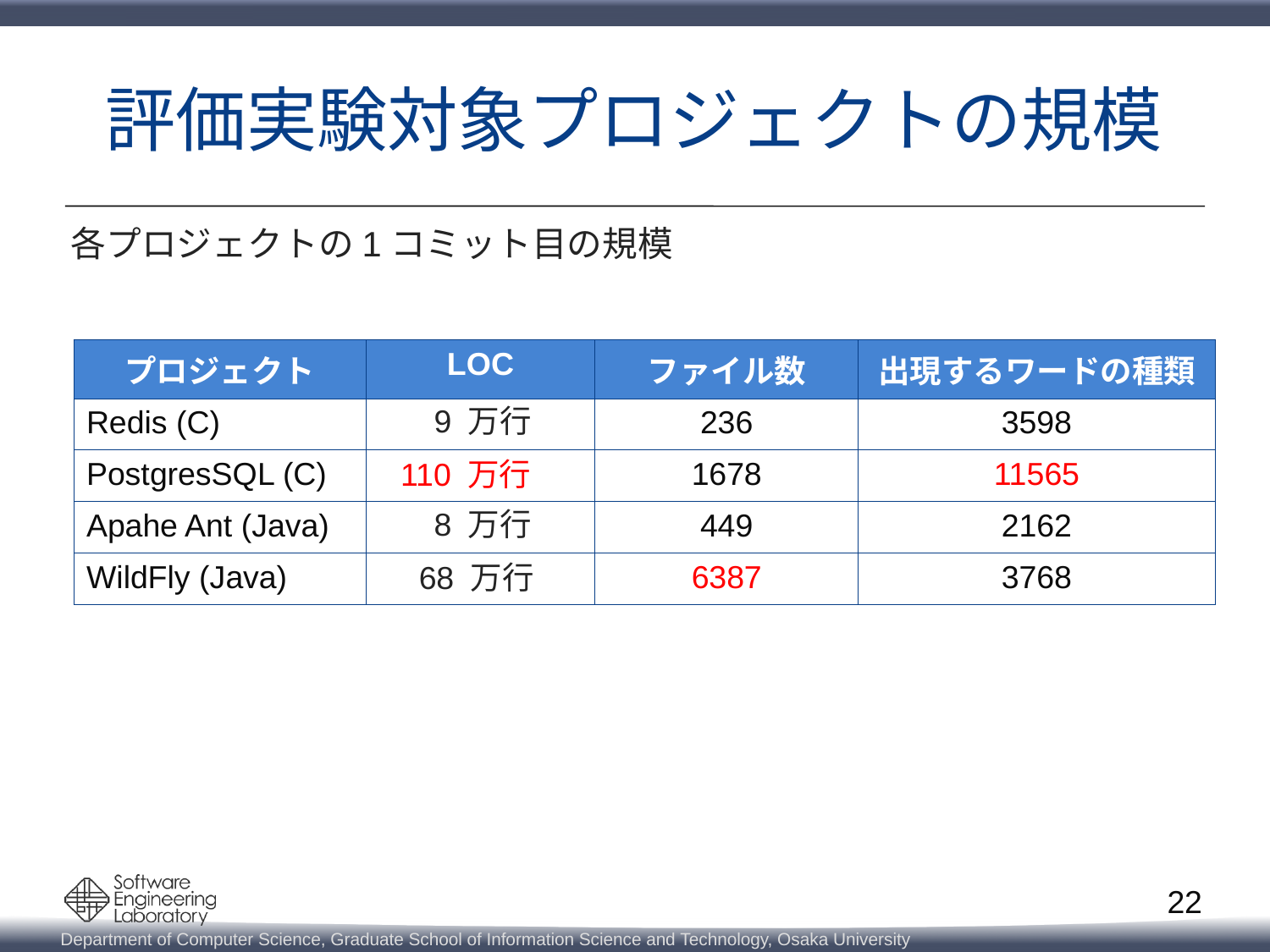

# 評価実験対象プロジェクトの規模
各プロジェクトの1コミット目の規模
| プロジェクト | LOC | ファイル数 | 出現するワードの種類 |
| --- | --- | --- | --- |
| Redis (C) |  | 236 | 3598 |
| PostgresSQL (C) |  | 1678 | 11565 |
| Apahe Ant (Java) |  | 449 | 2162 |
| WildFly (Java) |  | 6387 | 3768 |
9 万行
110 万行
8 万行
68 万行

22